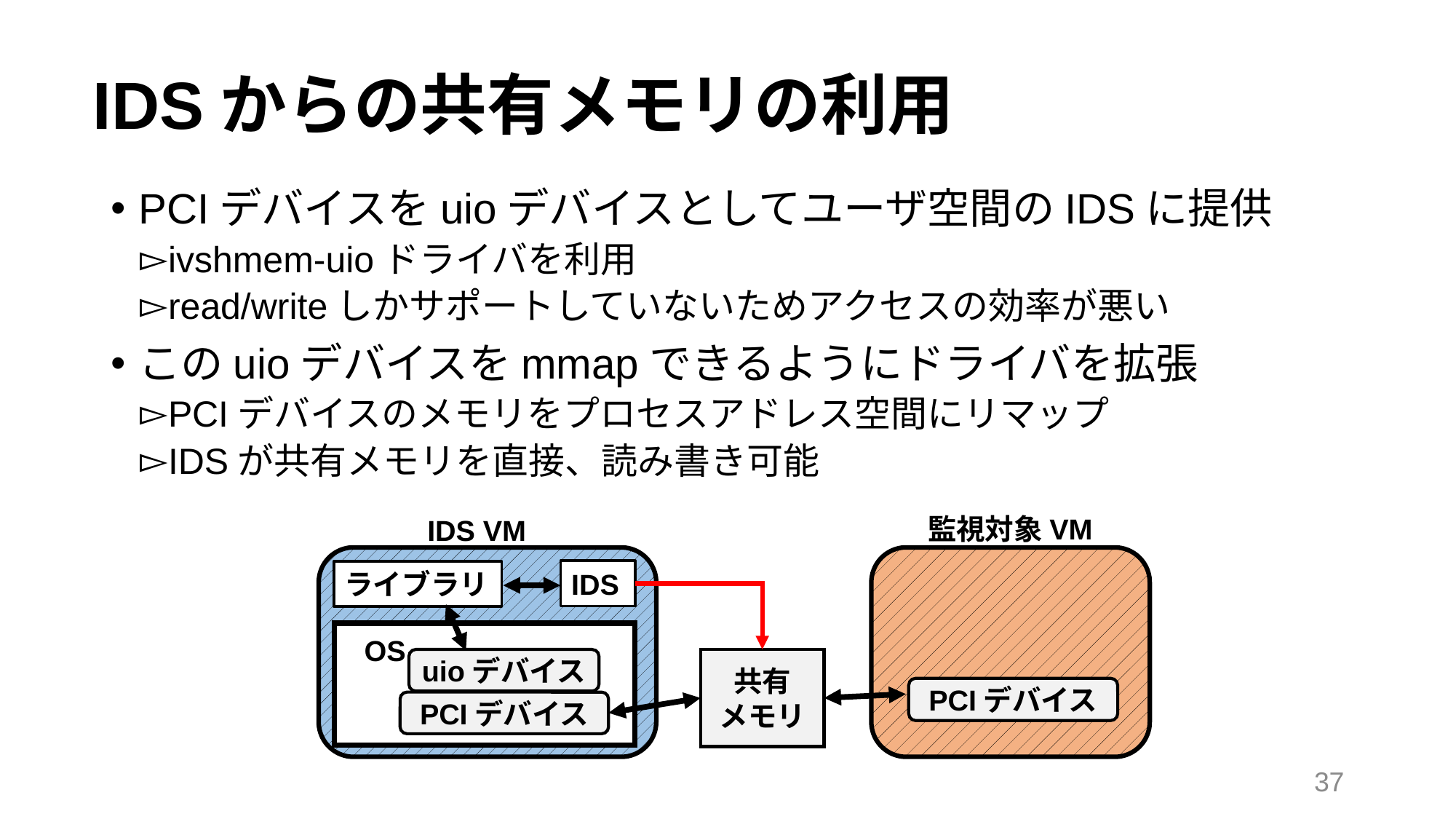

# IDSからの共有メモリの利用
PCIデバイスをuioデバイスとしてユーザ空間のIDSに提供
ivshmem-uioドライバを利用
read/writeしかサポートしていないためアクセスの効率が悪い
このuioデバイスをmmapできるようにドライバを拡張
PCIデバイスのメモリをプロセスアドレス空間にリマップ
IDSが共有メモリを直接、読み書き可能
監視対象VM
IDS VM

IDS
ライブラリ

OS
uioデバイス
共有
メモリ
PCIデバイス
PCIデバイス
37